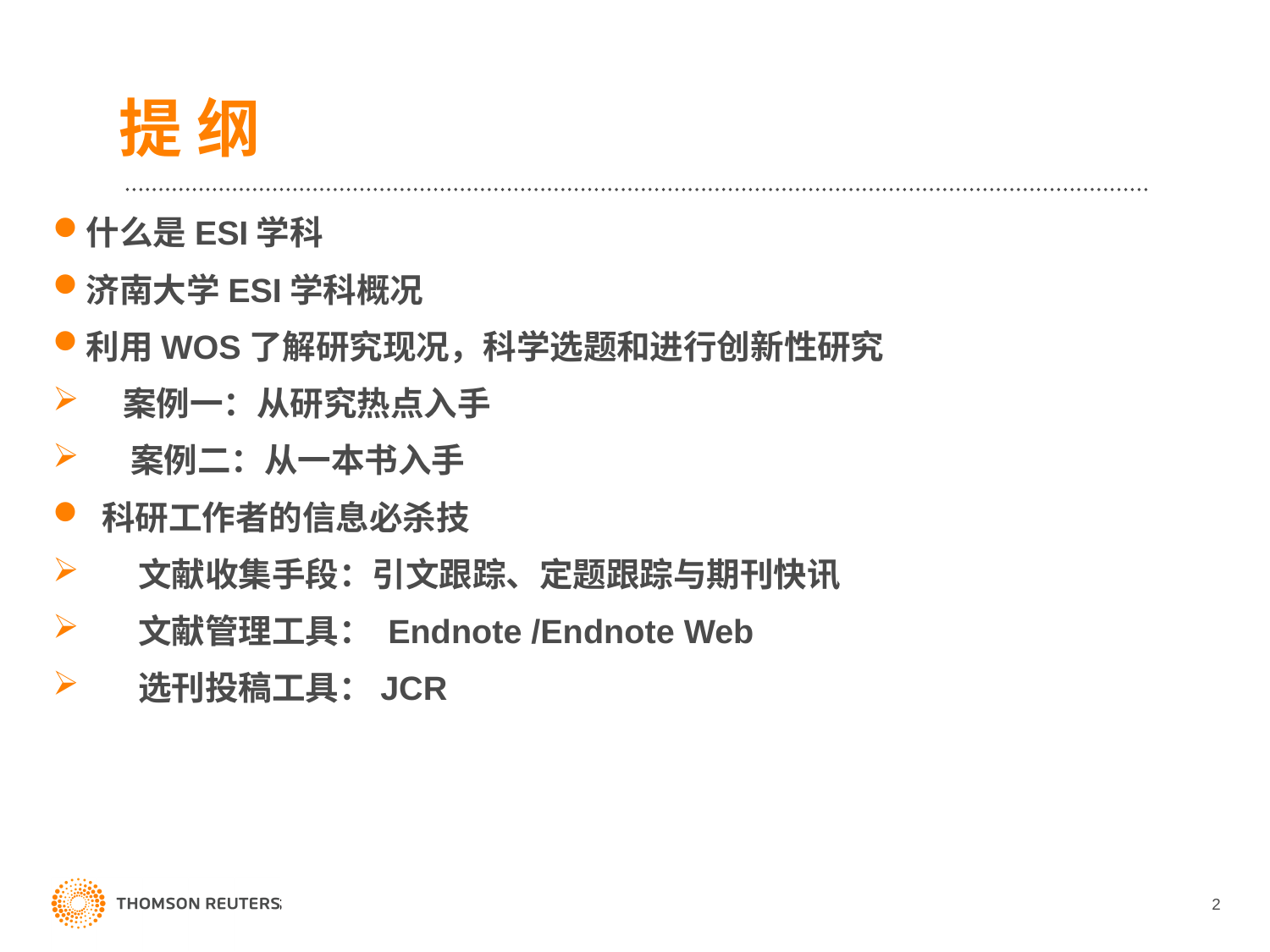

# 提 纲
什么是ESI学科
济南大学ESI学科概况
利用WOS了解研究现况，科学选题和进行创新性研究
    案例一：从研究热点入手
     案例二：从一本书入手
 科研工作者的信息必杀技
      文献收集手段：引文跟踪、定题跟踪与期刊快讯
      文献管理工具： Endnote /Endnote Web
      选刊投稿工具：JCR

2